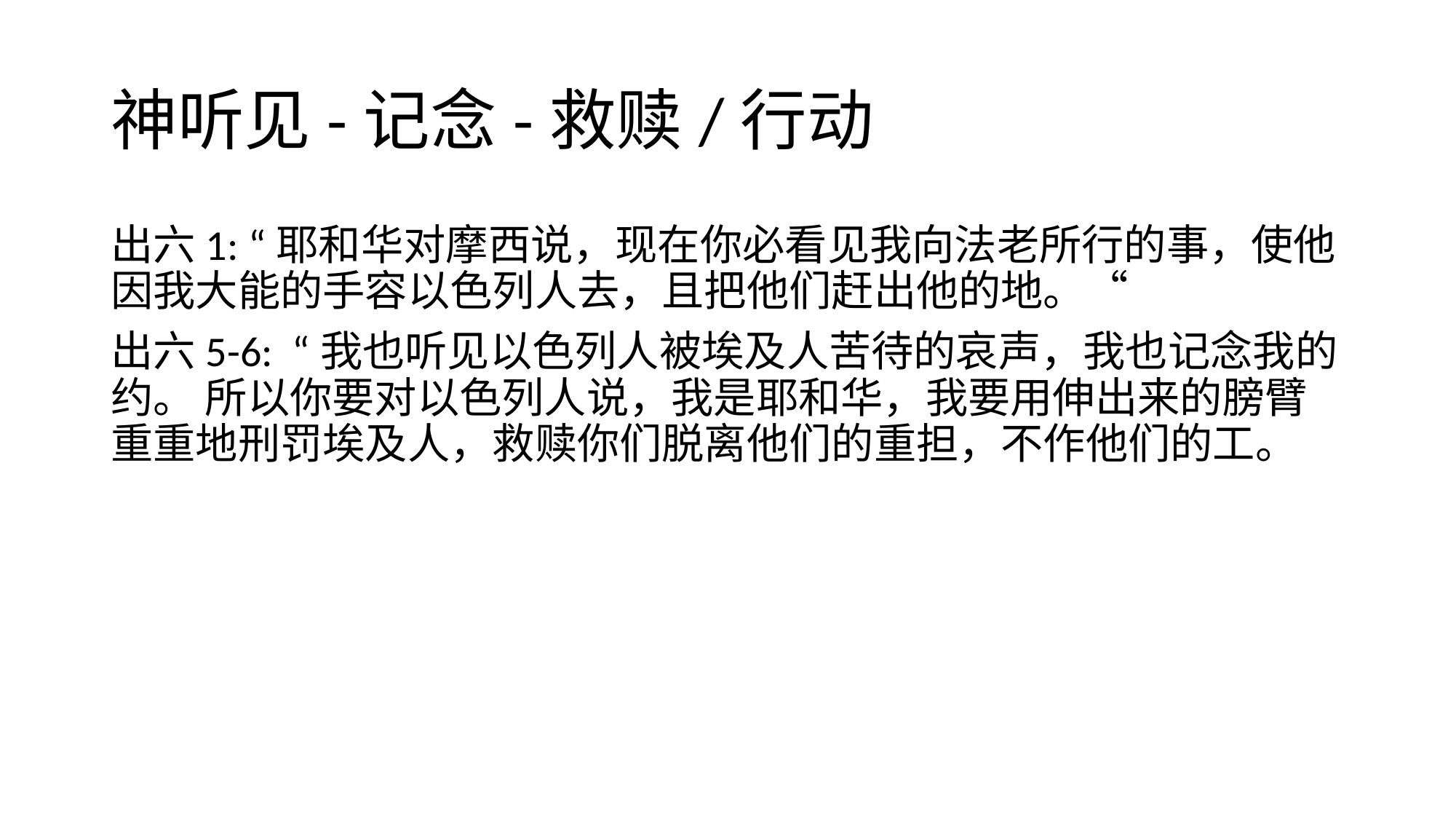

# 神听见-记念-救赎/行动
出六1: “耶和华对摩西说，现在你必看见我向法老所行的事，使他因我大能的手容以色列人去，且把他们赶出他的地。“
出六5-6:  “我也听见以色列人被埃及人苦待的哀声，我也记念我的约。 所以你要对以色列人说，我是耶和华，我要用伸出来的膀臂重重地刑罚埃及人，救赎你们脱离他们的重担，不作他们的工。